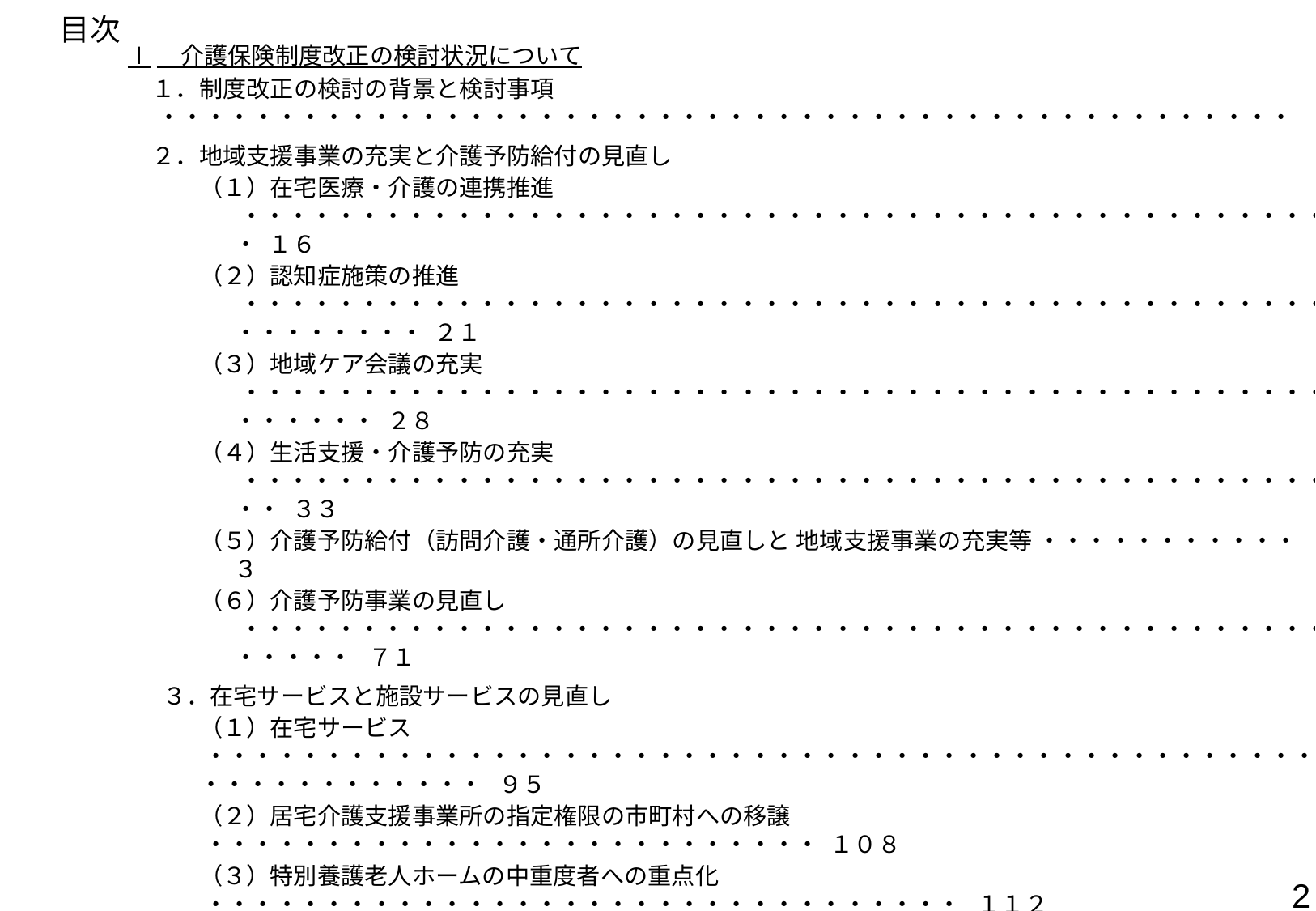

# 目次
Ⅰ　介護保険制度改正の検討状況について
１．制度改正の検討の背景と検討事項 ・・・・・・・・・・・・・・・・・・・・・・・・・・・・・・・・・・・・・・・・・・・・・・・・　３
２．地域支援事業の充実と介護予防給付の見直し
（１）在宅医療・介護の連携推進   ・・・・・・・・・・・・・・・・・・・・・・・・・・・・・・・・・・・・・・・・・・・・・・・・  １６
（２）認知症施策の推進   ・・・・・・・・・・・・・・・・・・・・・・・・・・・・・・・・・・・・・・・・・・・・・・・・・・・・・・・  ２１
（３）地域ケア会議の充実    ・・・・・・・・・・・・・・・・・・・・・・・・・・・・・・・・・・・・・・・・・・・・・・・・・・・・・  ２８
（４）生活支援・介護予防の充実 ・・・・・・・・・・・・・・・・・・・・・・・・・・・・・・・・・・・・・・・・・・・・・・・・・  ３３
（５）介護予防給付（訪問介護・通所介護）の見直しと 地域支援事業の充実等 ・・・・・・・・・・・   ４３
（６）介護予防事業の見直し ・・・・・・・・・・・・・・・・・・・・・・・・・・・・・・・・・・・・・・・・・・・・・・・・・・・・   ７１
３．在宅サービスと施設サービスの見直し
（１）在宅サービス ・・・・・・・・・・・・・・・・・・・・・・・・・・・・・・・・・・・・・・・・・・・・・・・・・・・・・・・・・・・・   ９５
（２）居宅介護支援事業所の指定権限の市町村への移譲 ・・・・・・・・・・・・・・・・・・・・・・・・・・  １０８
（３）特別養護老人ホームの中重度者への重点化 ・・・・・・・・・・・・・・・・・・・・・・・・・・・・・・・・   １１２
４．費用負担の公平化
（１）低所得者の一号保険料の軽減強化 ・・・・・・・・・・・・・・・・・・・・・・・・・・・・・・・・・・・・・・・・   １２１
（２）一定以上所得者の利用者負担の見直し ・・・・・・・・・・・・・・・・・・・・・・・・・・・・・・・・・・・・　 １２５
（３）補足給付の見直し（資産等の勘案） ・・・・・・・・・・・・・・・・・・・・・・・・・・・・・・・・・・・・・・・・　 １４３
５．その他
（１）2025年を見据えた介護保険事業計画の策定  ・・・・・・・・・・・・・・・・・・・・・・・・・・・・・・・・　１７５
（２）サービス付き高齢者向け住宅への住所地特例の適用  ・・・・・・・・・・・・・・・・・・・・・・・・・  ２００
（３）保険料賦課額の減額等に係る取扱い  ・・・・・・・・・・・・・・・・・・・・・・・・・・・・・・・・・・・・・・  ２０７
（４）介護サービス情報公表制度の見直し ・・・・・・・・・・・・・・・・・・・・・・・・・・・・・・・・・・・・・・・   ２０８
（５）介護人材の確保 ・・・・・・・・・・・・・・・・・・・・・・・・・・・・・・・・・・・・・・・・・・・・・・・・・・・・・・・・   ２１１
Ⅱ　消費税引上げに伴う介護報酬改定について ・・・・・・・・・・・・・・・・・・・・・・・・・・・・・・・・・・・・・・・   ２２３
Ⅲ　地域包括ケアシステム構築のための市町村支援について ・・・・・・・・・・・・・・・・・・・・・・・・・・・・ ２２６

2